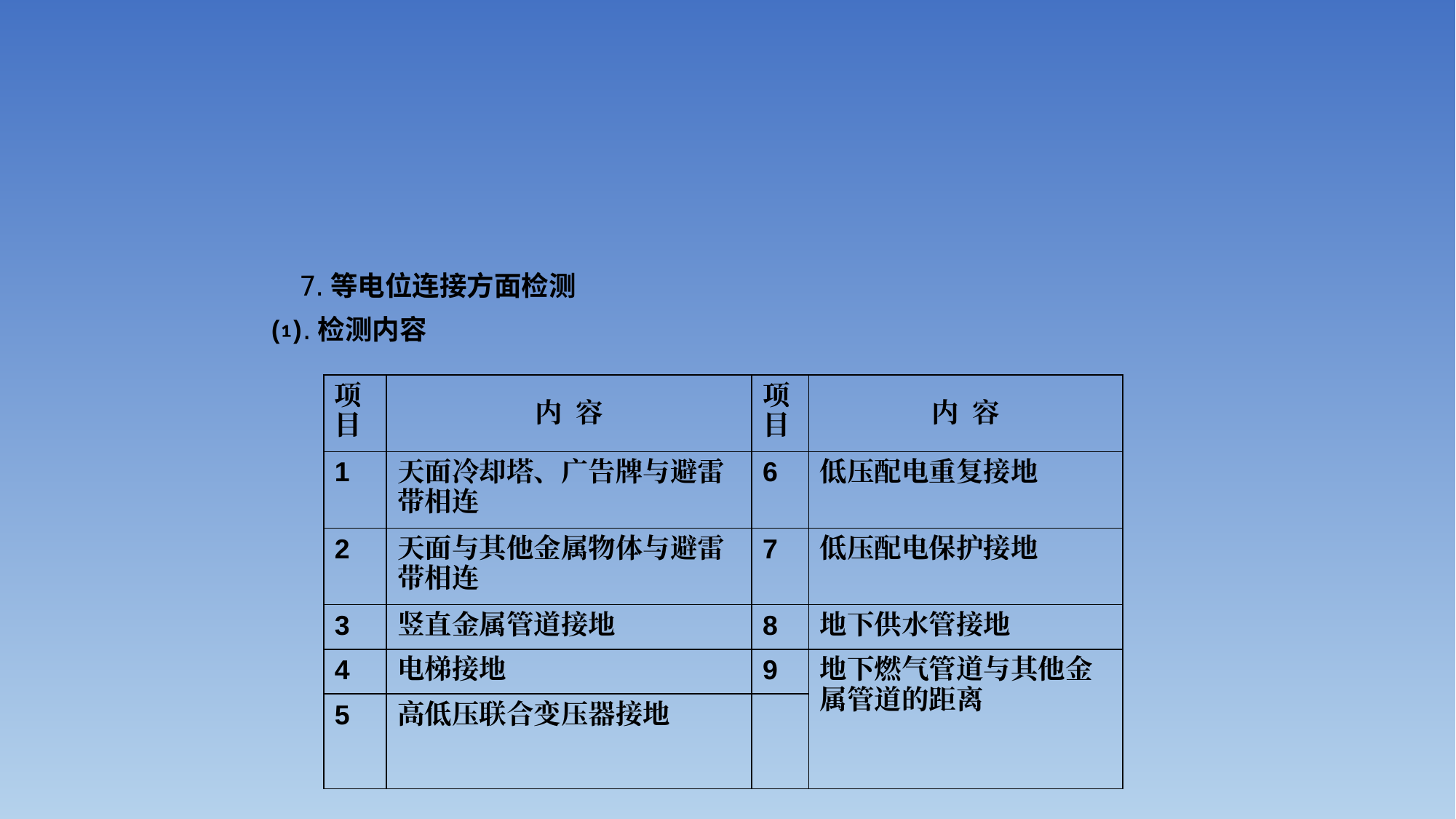

#

7.等电位连接方面检测
⑴.检测内容
| 项 目 | 内 容 | 项 目 | 内 容 |
| --- | --- | --- | --- |
| 1 | 天面冷却塔、广告牌与避雷带相连 | 6 | 低压配电重复接地 |
| 2 | 天面与其他金属物体与避雷带相连 | 7 | 低压配电保护接地 |
| 3 | 竖直金属管道接地 | 8 | 地下供水管接地 |
| 4 | 电梯接地 | 9 | 地下燃气管道与其他金属管道的距离 |
| 5 | 高低压联合变压器接地 |  |  |